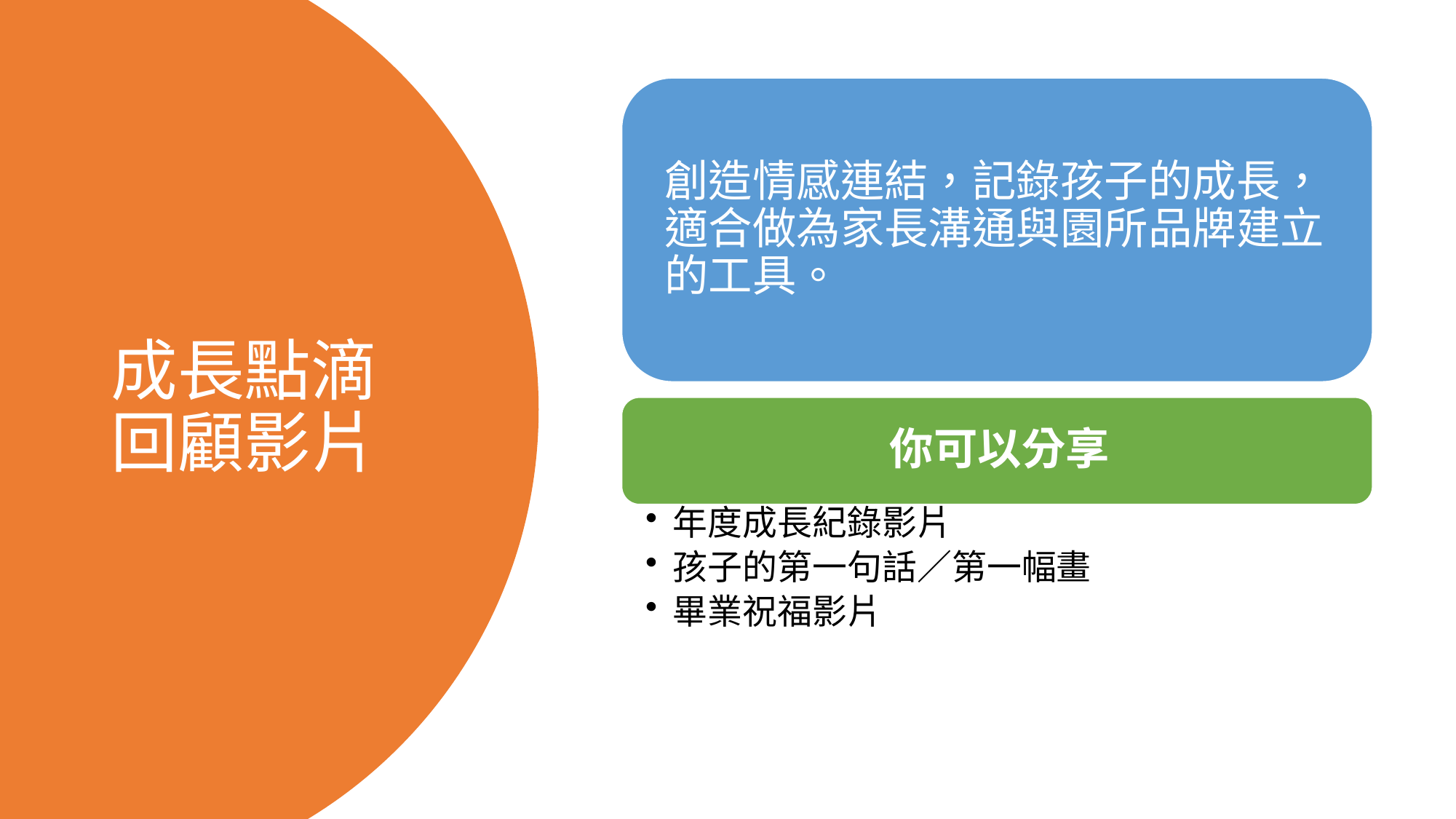

創造情感連結，記錄孩子的成長，適合做為家長溝通與園所品牌建立的工具。
你可以分享
年度成長紀錄影片
孩子的第一句話／第一幅畫
畢業祝福影片
# 成長點滴回顧影片